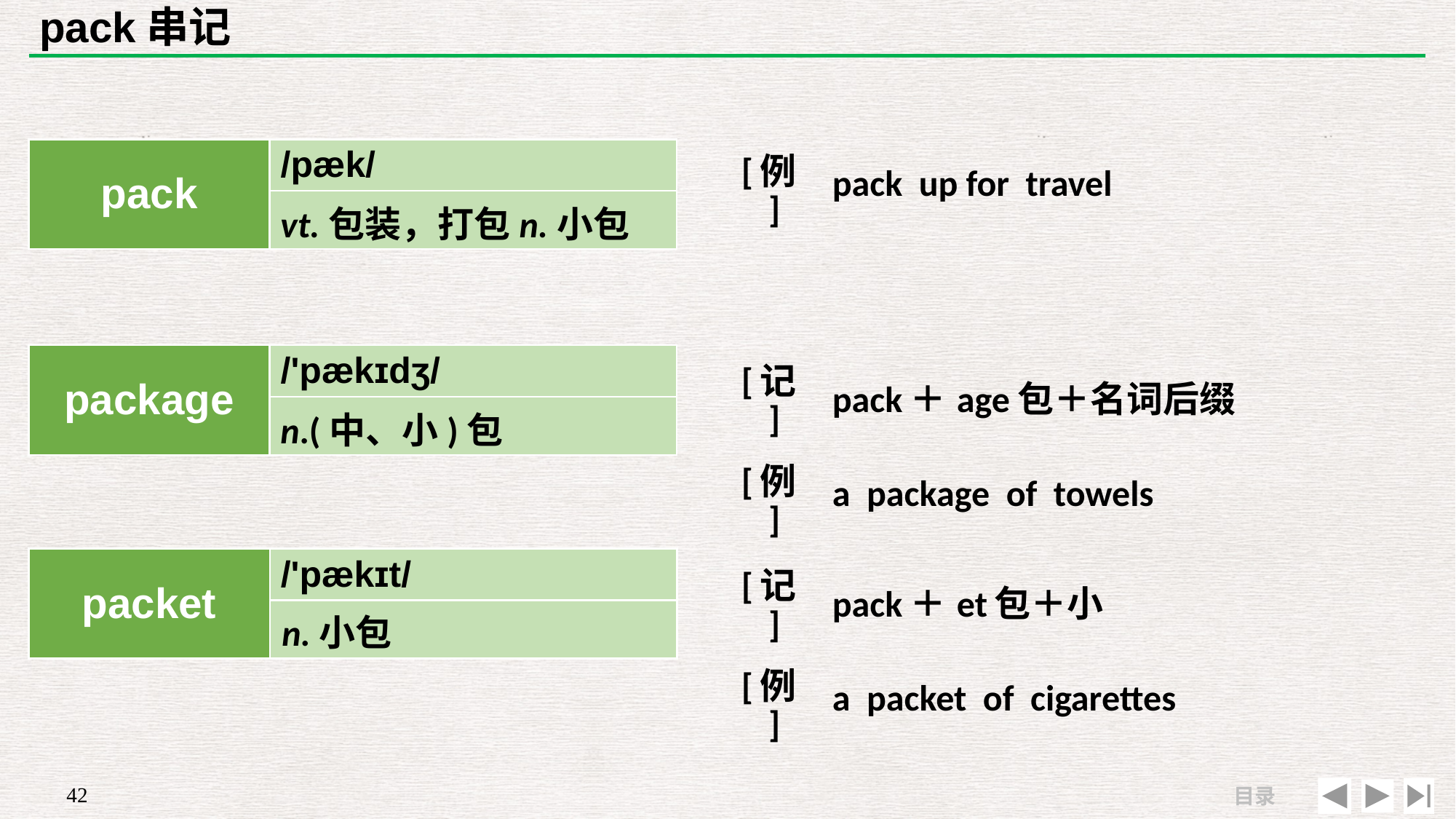

# pack串记

|  |  |
| --- | --- |
| [例] | pack up for travel |
| pack | /pæk/ |
| --- | --- |
|  |  |
vt.包装，打包n.小包
| package | /'pækɪdʒ/ |
| --- | --- |
|  |  |
| [记] | pack＋age包＋名词后缀 |
| --- | --- |
| [例] | a package of towels |
n.(中、小)包
| packet | /'pækɪt/ |
| --- | --- |
|  |  |
| [记] | pack＋et包＋小 |
| --- | --- |
| [例] | a packet of cigarettes |
n.小包